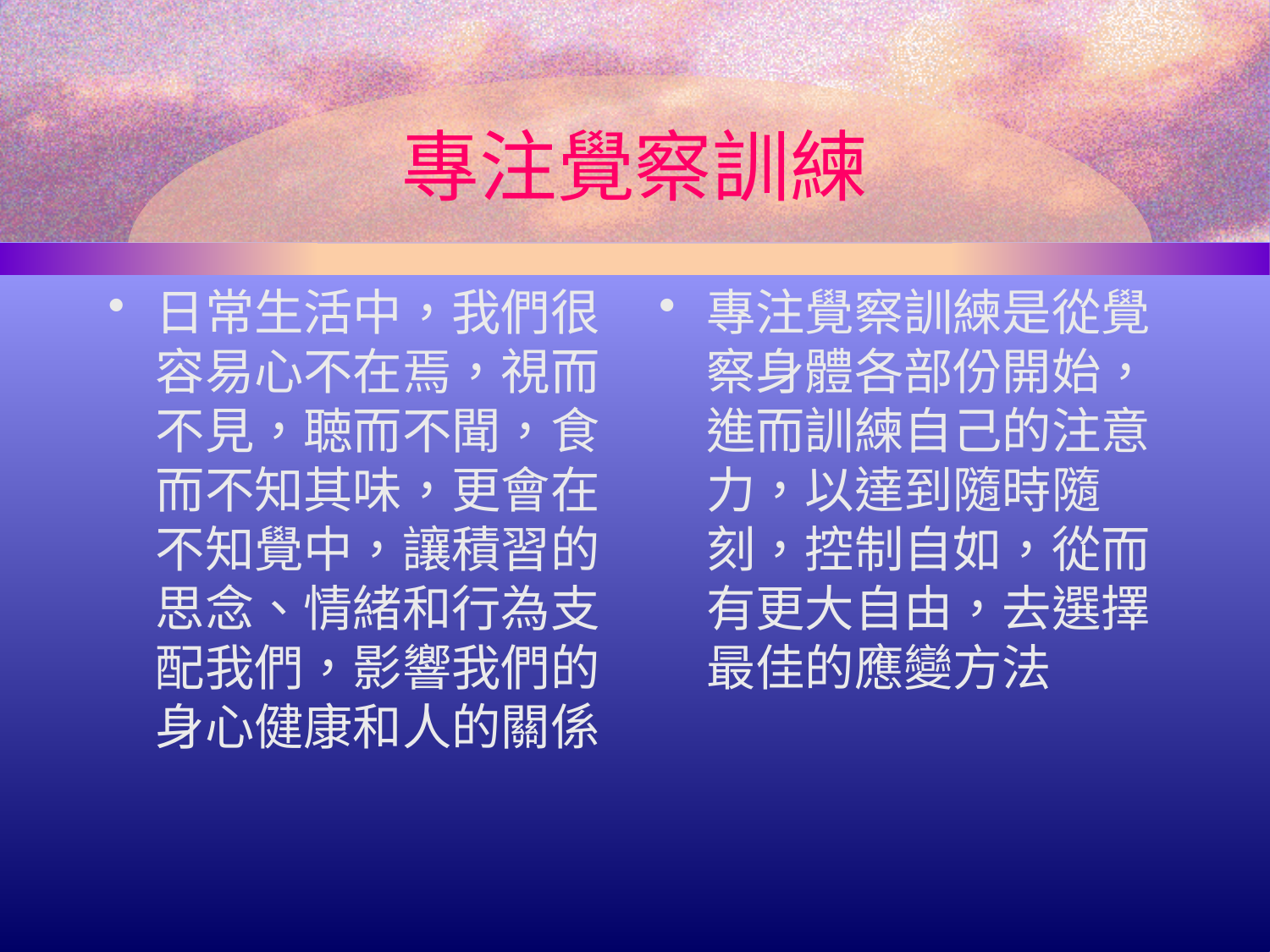

# 專注覺察訓練
日常生活中，我們很容易心不在焉，視而不見，聴而不聞，食而不知其味，更會在不知覺中，讓積習的思念、情緒和行為支配我們，影響我們的身心健康和人的關係
專注覺察訓練是從覺察身體各部份開始，進而訓練自己的注意力，以達到隨時隨刻，控制自如，從而有更大自由，去選擇最佳的應變方法